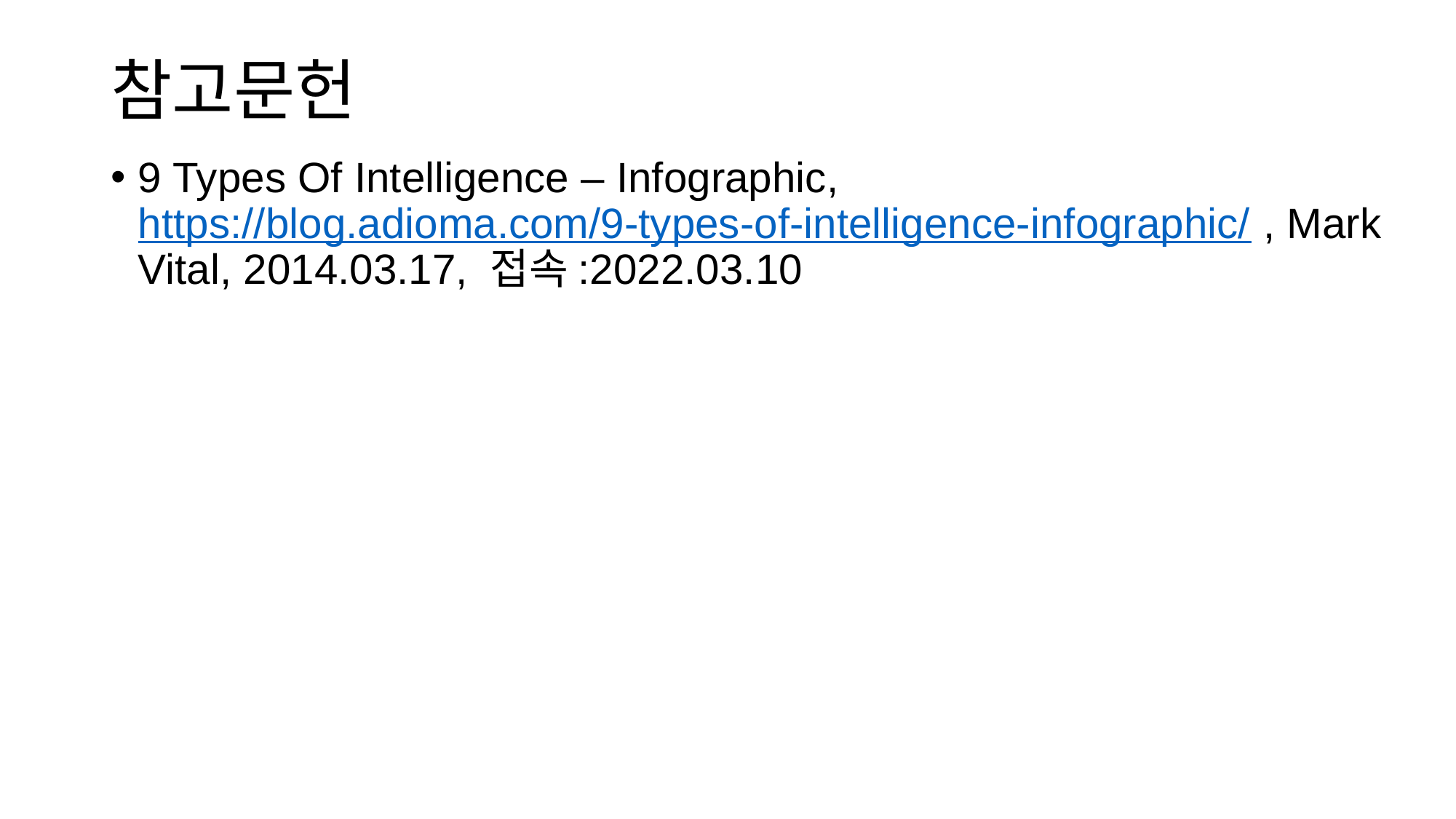

# 참고문헌
9 Types Of Intelligence – Infographic, https://blog.adioma.com/9-types-of-intelligence-infographic/ , Mark Vital, 2014.03.17, 접속:2022.03.10